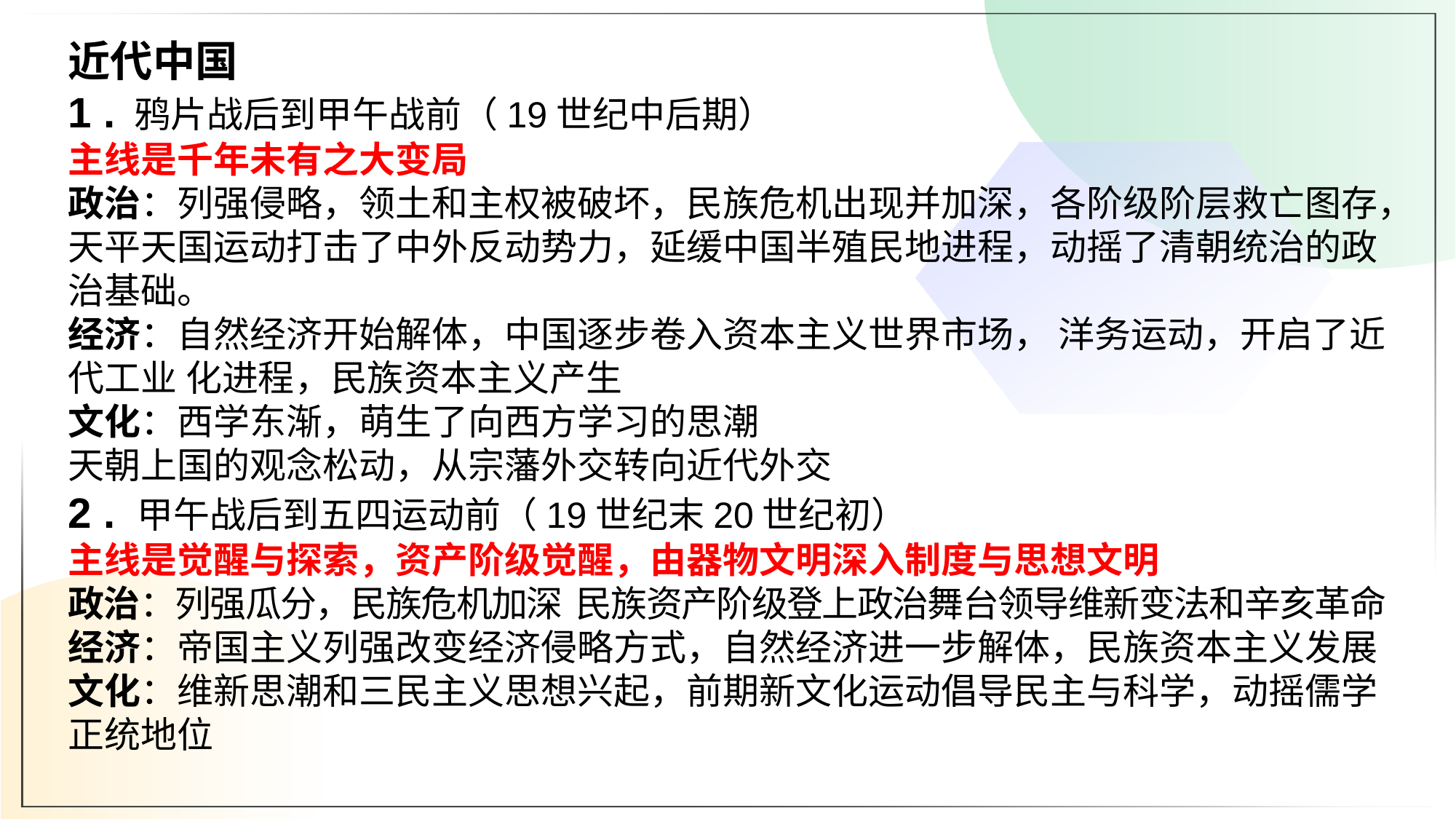

近代中国
1 . 鸦片战后到甲午战前（19世纪中后期）
主线是千年未有之大变局
政治：列强侵略，领土和主权被破坏，民族危机出现并加深，各阶级阶层救亡图存，天平天国运动打击了中外反动势力，延缓中国半殖民地进程，动摇了清朝统治的政治基础。
经济：自然经济开始解体，中国逐步卷入资本主义世界市场， 洋务运动，开启了近代工业 化进程，民族资本主义产生
文化：西学东渐，萌生了向西方学习的思潮
天朝上国的观念松动，从宗藩外交转向近代外交
2 . 甲午战后到五四运动前（19世纪末20世纪初）
主线是觉醒与探索，资产阶级觉醒，由器物文明深入制度与思想文明
政治：列强瓜分，民族危机加深  民族资产阶级登上政治舞台领导维新变法和辛亥革命
经济：帝国主义列强改变经济侵略方式，自然经济进一步解体，民族资本主义发展
文化：维新思潮和三民主义思想兴起，前期新文化运动倡导民主与科学，动摇儒学正统地位